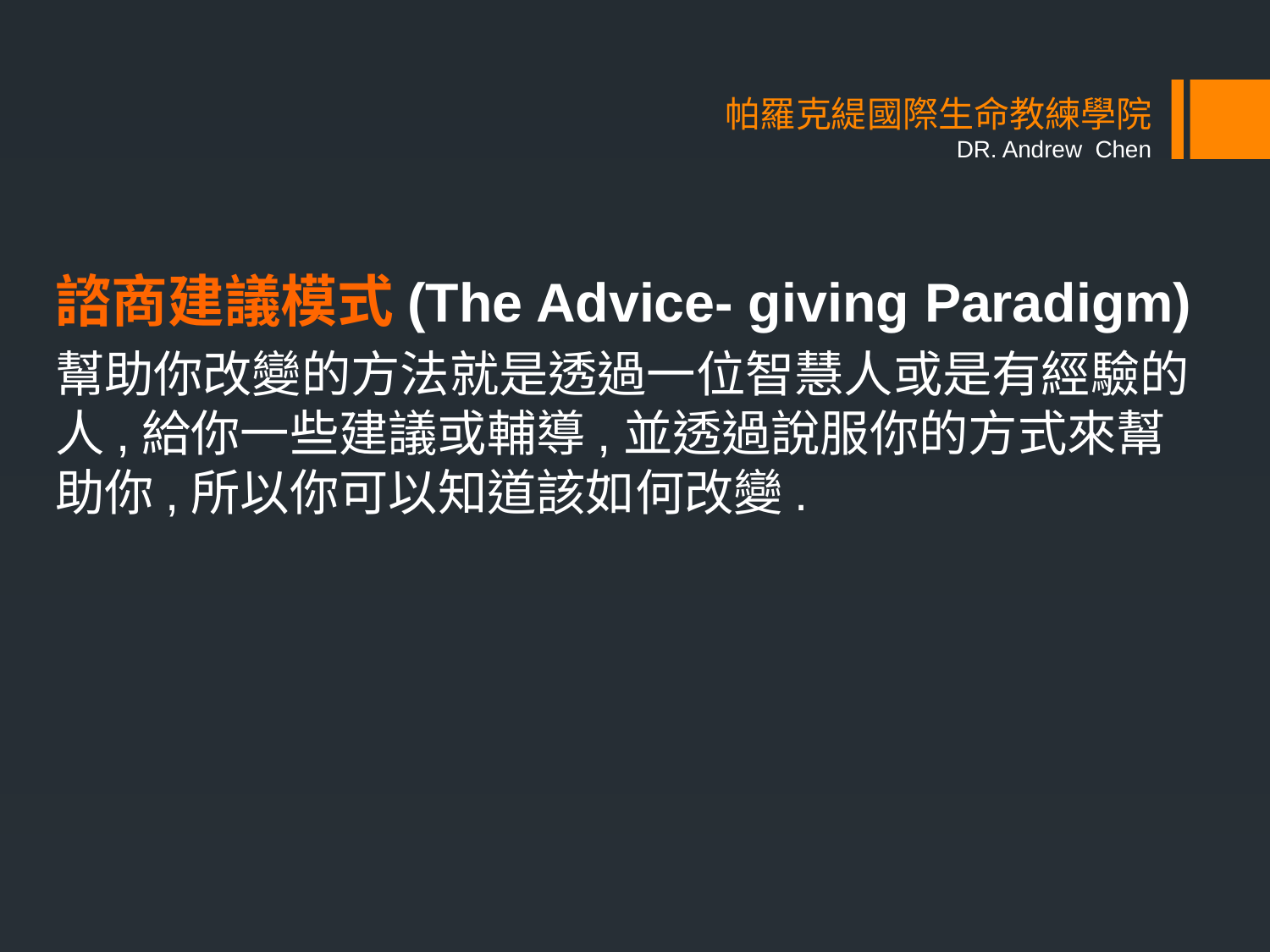

# 帕羅克緹國際生命教練學院 DR. Andrew  Chen

諮商建議模式(The Advice- giving Paradigm)
幫助你改變的方法就是透過一位智慧人或是有經驗的人,給你一些建議或輔導,並透過說服你的方式來幫助你,所以你可以知道該如何改變.